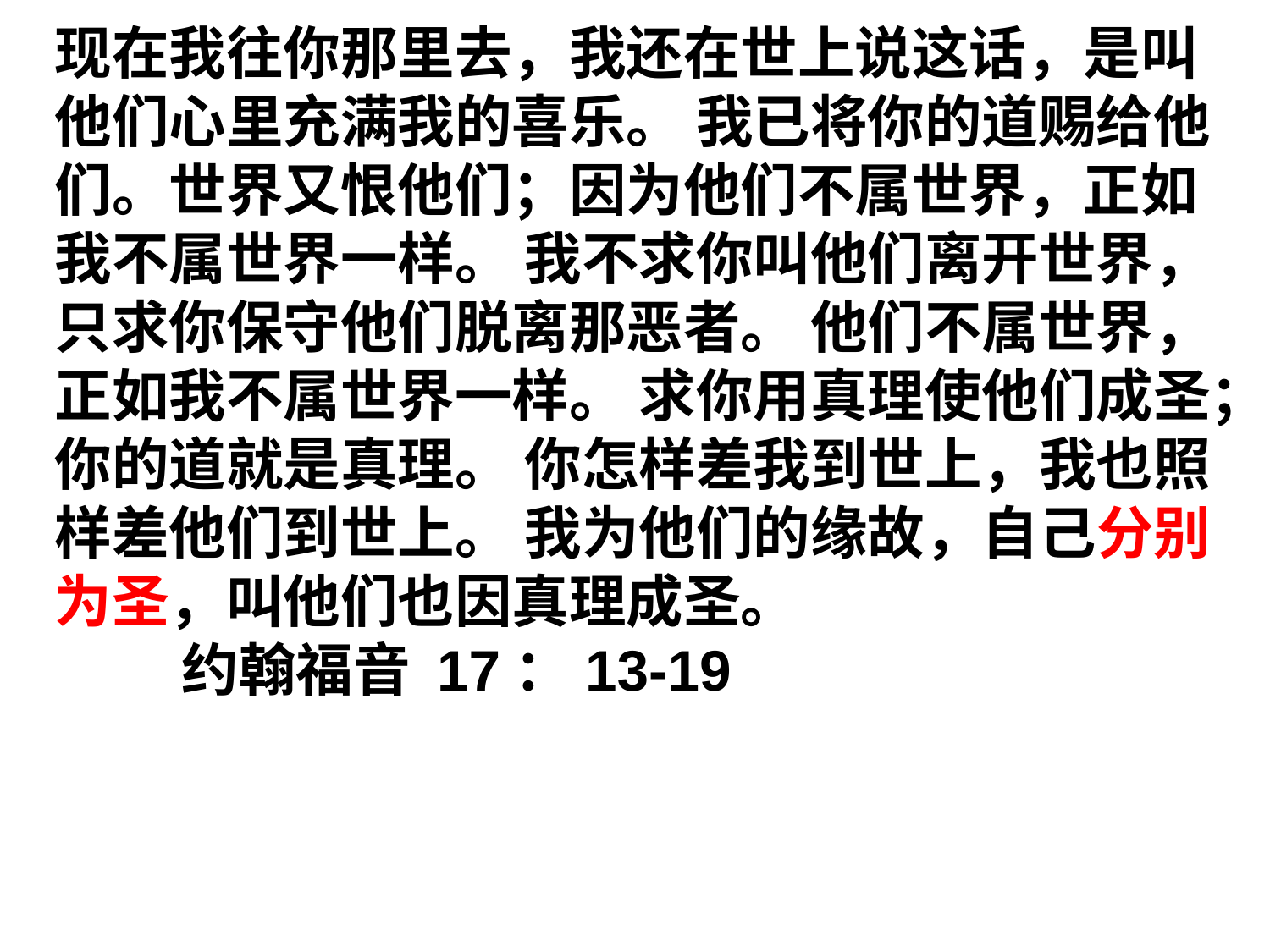

现在我往你那里去，我还在世上说这话，是叫他们心里充满我的喜乐。 我已将你的道赐给他们。世界又恨他们；因为他们不属世界，正如我不属世界一样。 我不求你叫他们离开世界，只求你保守他们脱离那恶者。 他们不属世界，正如我不属世界一样。 求你用真理使他们成圣；你的道就是真理。 你怎样差我到世上，我也照样差他们到世上。 我为他们的缘故，自己分别为圣，叫他们也因真理成圣。 					约翰福音 17：13-19